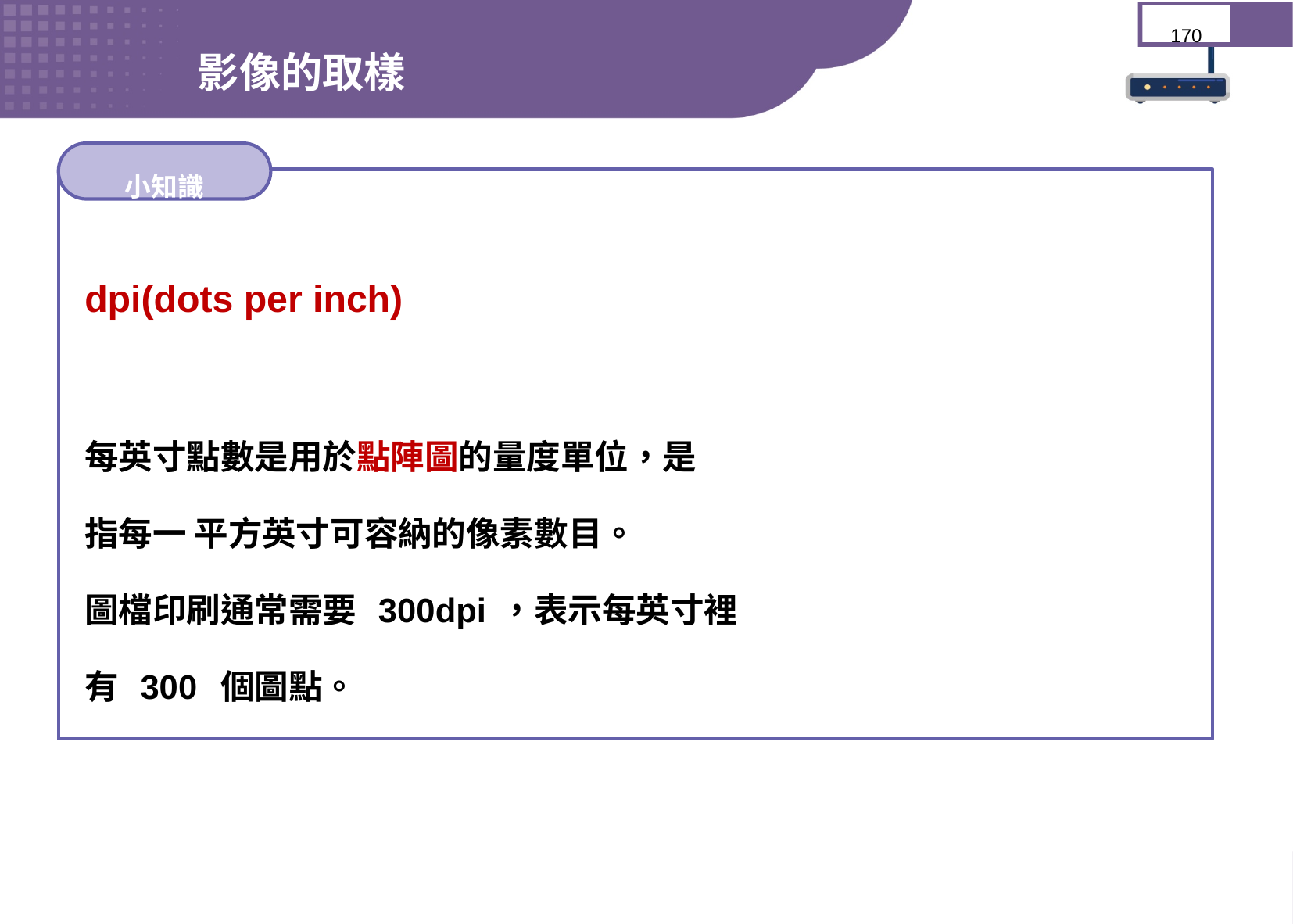

影像的取樣

170
小知識

dpi(dots per inch)

每英寸點數是用於點陣圖的量度單位，是
指每一 平方英寸可容納的像素數目。
圖檔印刷通常需要 300dpi，表示每英寸裡
有 300 個圖點。